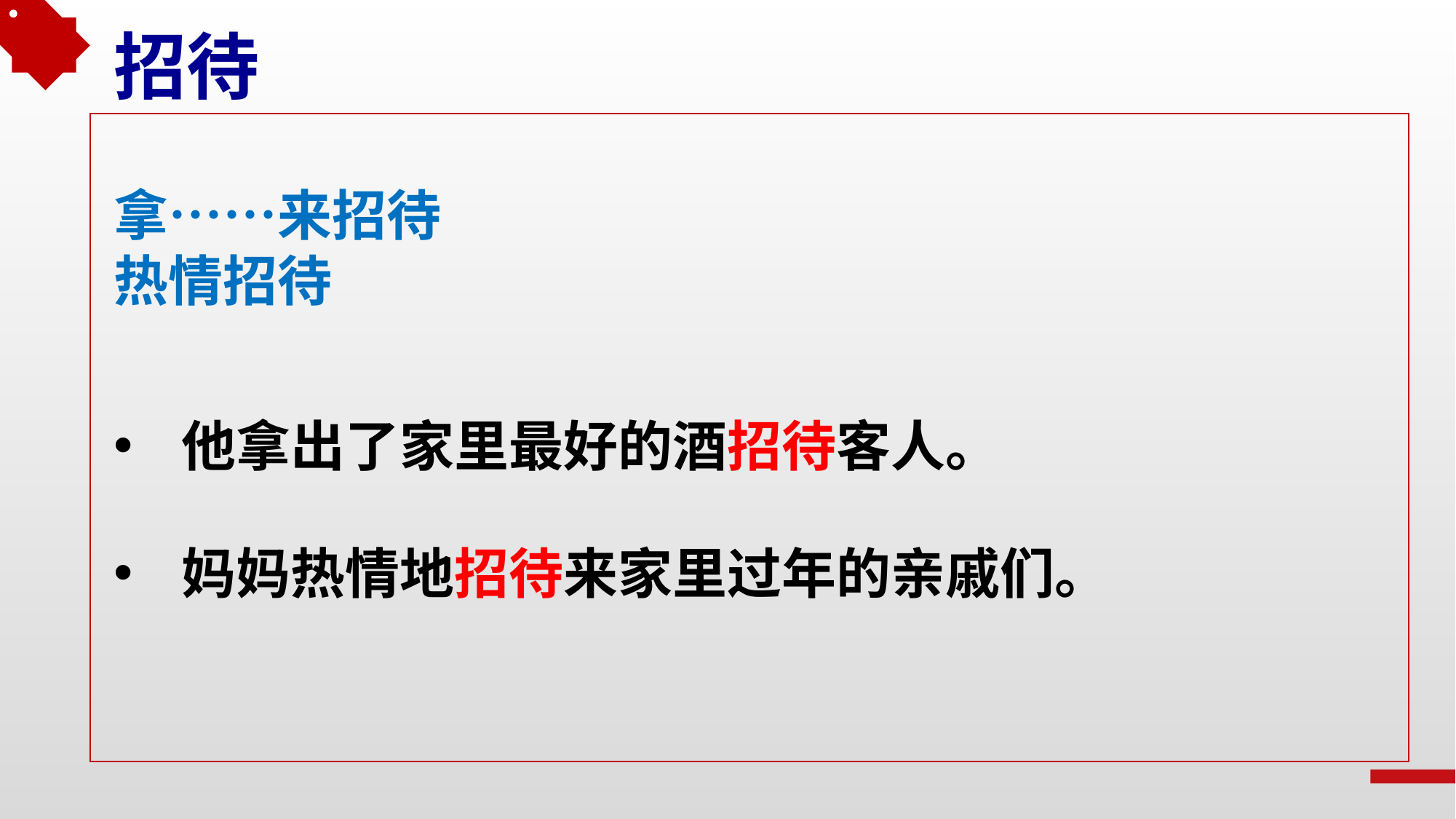

招待

拿……来招待
热情招待

他拿出了家里最好的酒招待客人。
妈妈热情地招待来家里过年的亲戚们。